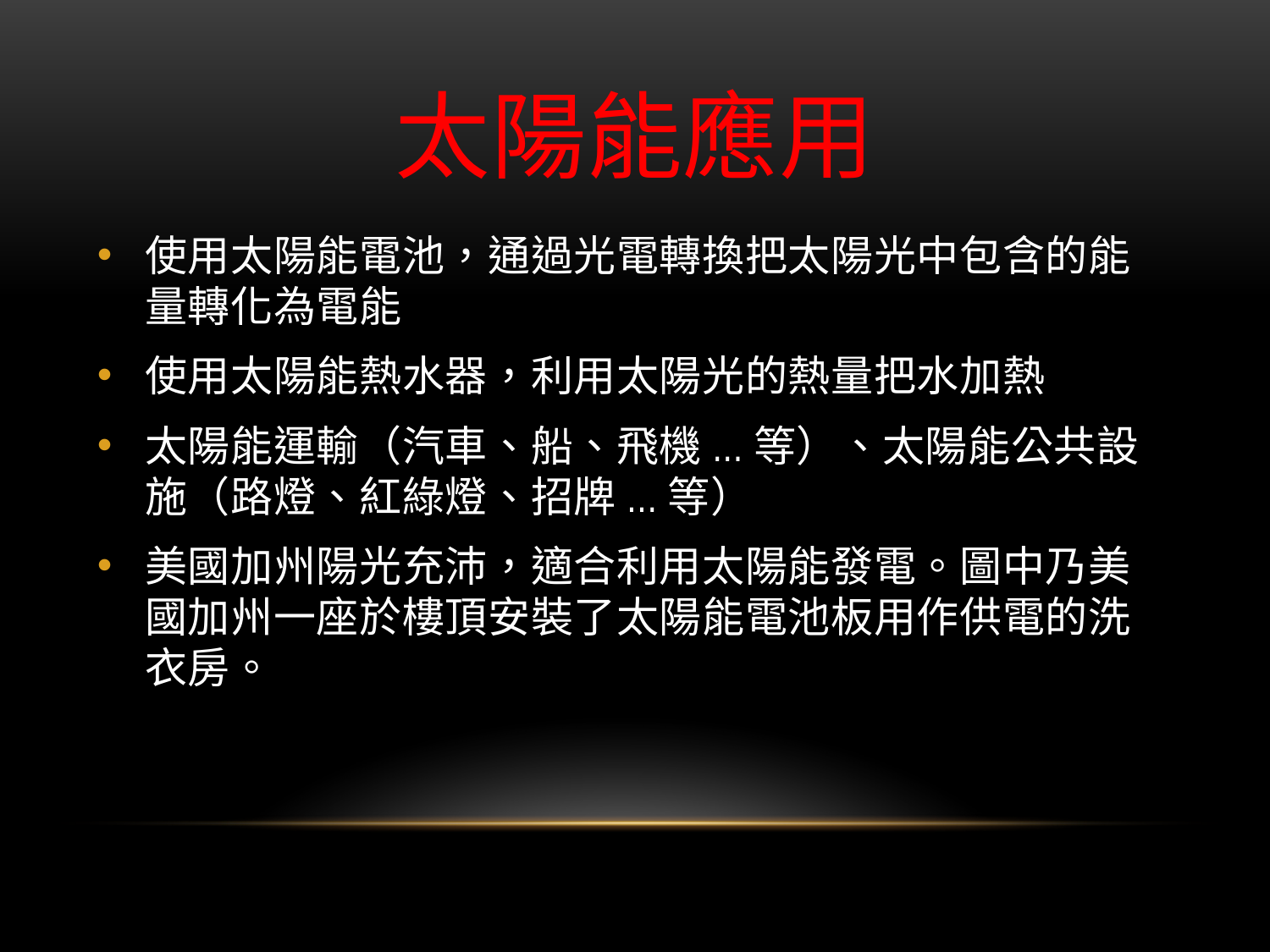

# 太陽能應用
使用太陽能電池，通過光電轉換把太陽光中包含的能量轉化為電能
使用太陽能熱水器，利用太陽光的熱量把水加熱
太陽能運輸（汽車、船、飛機...等）、太陽能公共設施（路燈、紅綠燈、招牌...等）
美國加州陽光充沛，適合利用太陽能發電。圖中乃美國加州一座於樓頂安裝了太陽能電池板用作供電的洗衣房。